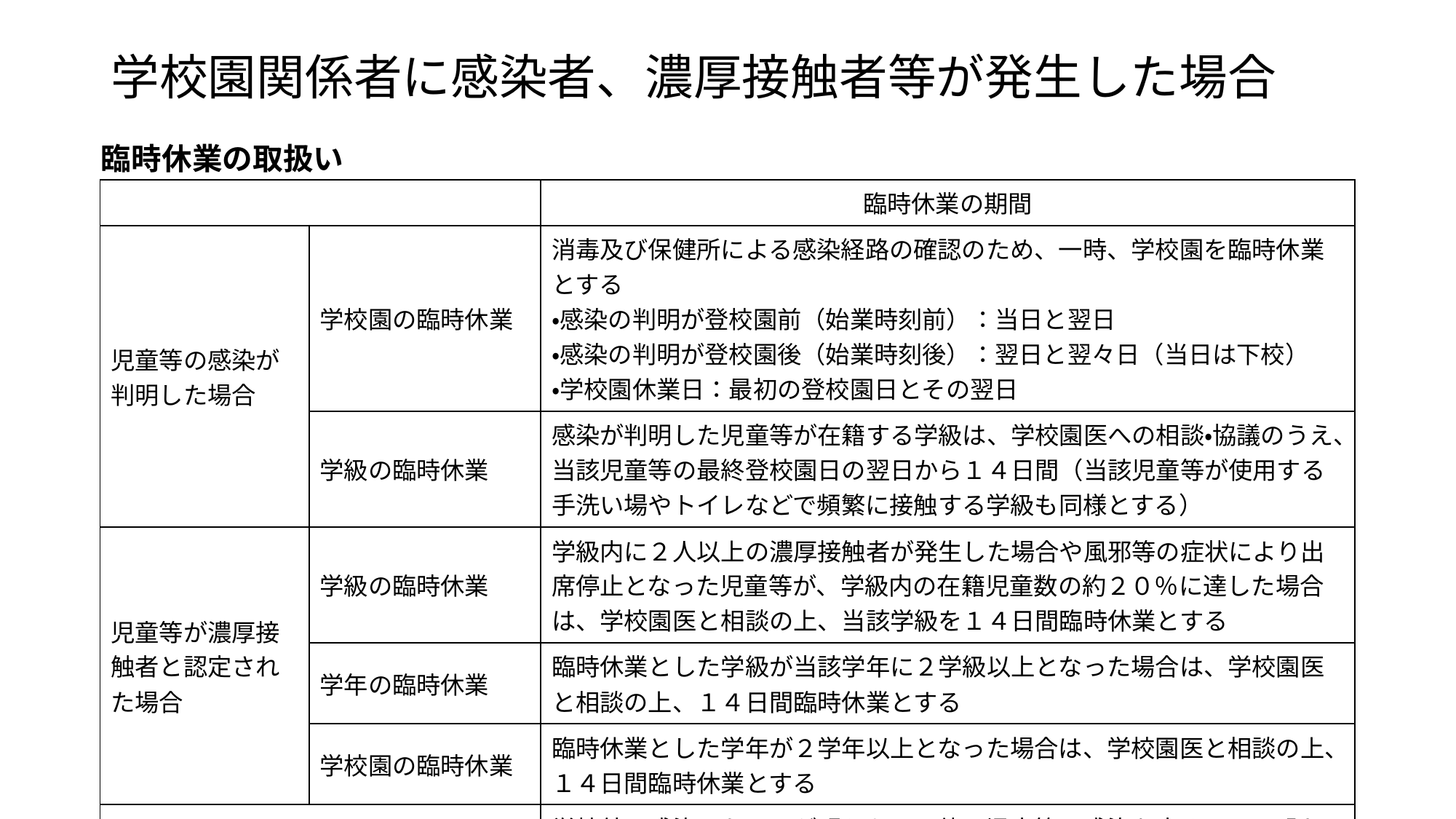

# 学校園関係者に感染者、濃厚接触者等が発生した場合
臨時休業の取扱い
|  |  | 臨時休業の期間 |
| --- | --- | --- |
| 児童等の感染が判明した場合 | 学校園の臨時休業 | 消毒及び保健所による感染経路の確認のため、一時、学校園を臨時休業とする ・感染の判明が登校園前（始業時刻前）：当日と翌日 ・感染の判明が登校園後（始業時刻後）：翌日と翌々日（当日は下校） ・学校園休業日：最初の登校園日とその翌日 |
|  | 学級の臨時休業 | 感染が判明した児童等が在籍する学級は、学校園医への相談・協議のうえ、当該児童等の最終登校園日の翌日から１４日間（当該児童等が使用する手洗い場やトイレなどで頻繁に接触する学級も同様とする） |
| 児童等が濃厚接触者と認定された場合 | 学級の臨時休業 | 学級内に２人以上の濃厚接触者が発生した場合や風邪等の症状により出席停止となった児童等が、学級内の在籍児童数の約２０％に達した場合は、学校園医と相談の上、当該学級を１４日間臨時休業とする |
|  | 学年の臨時休業 | 臨時休業とした学級が当該学年に２学級以上となった場合は、学校園医と相談の上、１４日間臨時休業とする |
|  | 学校園の臨時休業 | 臨時休業とした学年が２学年以上となった場合は、学校園医と相談の上、１４日間臨時休業とする |
| 感染経路が判明している場合 |  | 学校外で感染したことが明らかで、他の児童等に感染を広めている恐れが低い場合は臨時休業を実施しない場合がある |